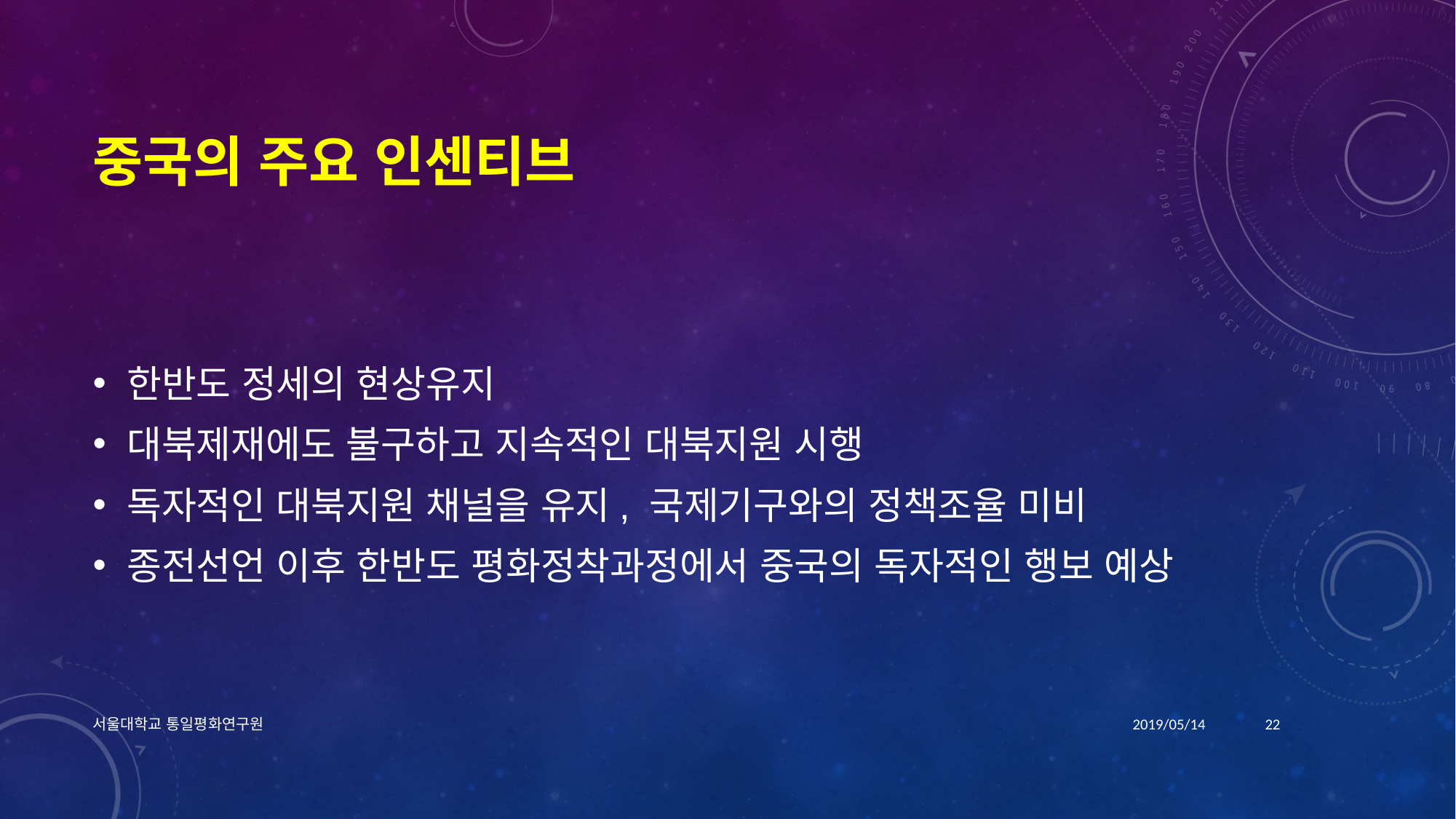

# 중국의 주요 인센티브
한반도 정세의 현상유지
대북제재에도 불구하고 지속적인 대북지원 시행
독자적인 대북지원 채널을 유지, 국제기구와의 정책조율 미비
종전선언 이후 한반도 평화정착과정에서 중국의 독자적인 행보 예상
서울대학교 통일평화연구원
2019/05/14
22